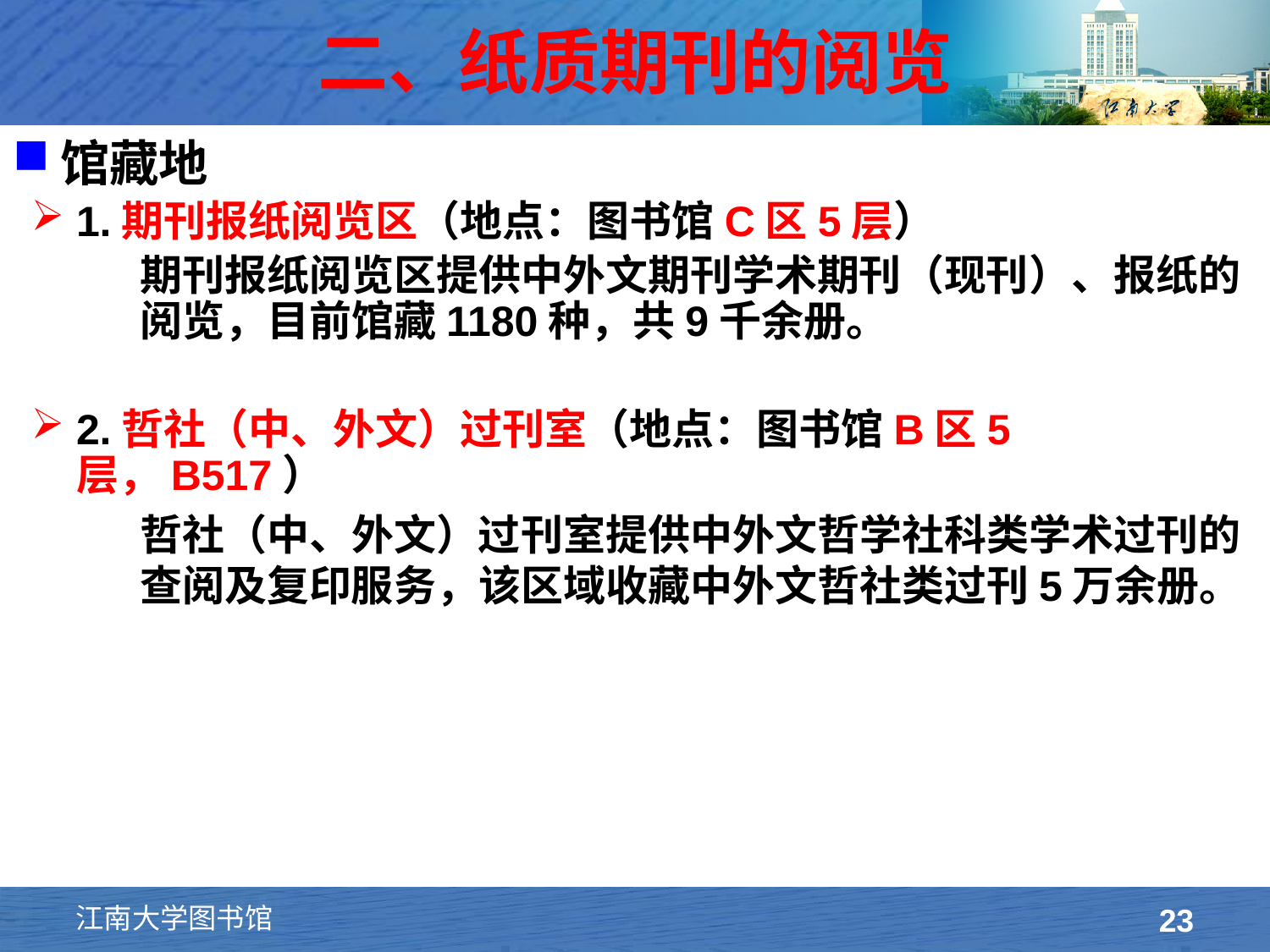

# 二、纸质期刊的阅览
馆藏地
1.期刊报纸阅览区（地点：图书馆C区5层）
期刊报纸阅览区提供中外文期刊学术期刊（现刊）、报纸的阅览，目前馆藏1180种，共9千余册。

2.哲社（中、外文）过刊室（地点：图书馆B区5层，B517）
哲社（中、外文）过刊室提供中外文哲学社科类学术过刊的查阅及复印服务，该区域收藏中外文哲社类过刊5万余册。